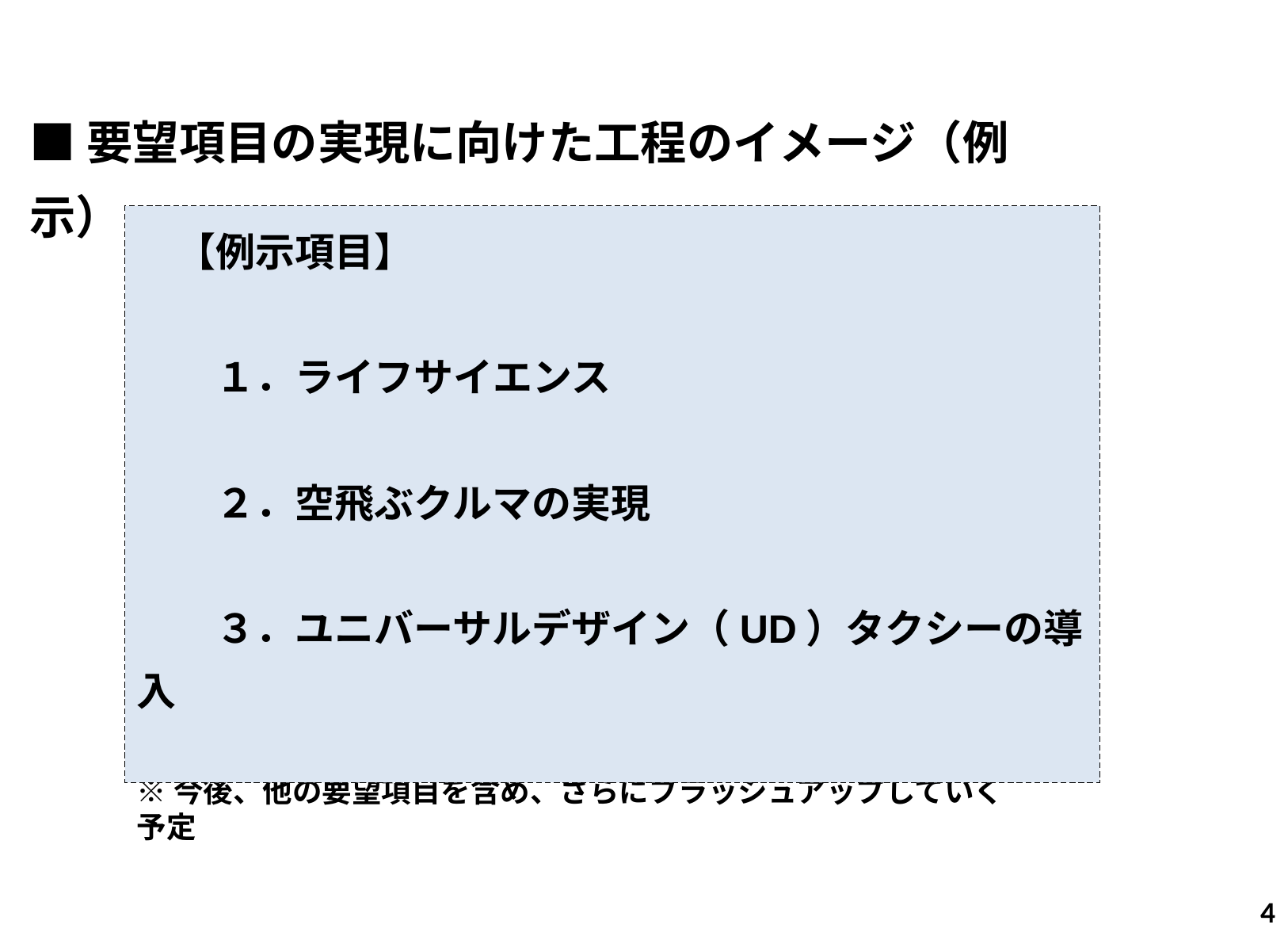

■要望項目の実現に向けた工程のイメージ（例示）
　【例示項目】

　　１．ライフサイエンス

　　２．空飛ぶクルマの実現

　　３．ユニバーサルデザイン（UD）タクシーの導入

※今後、他の要望項目を含め、さらにブラッシュアップしていく予定
4